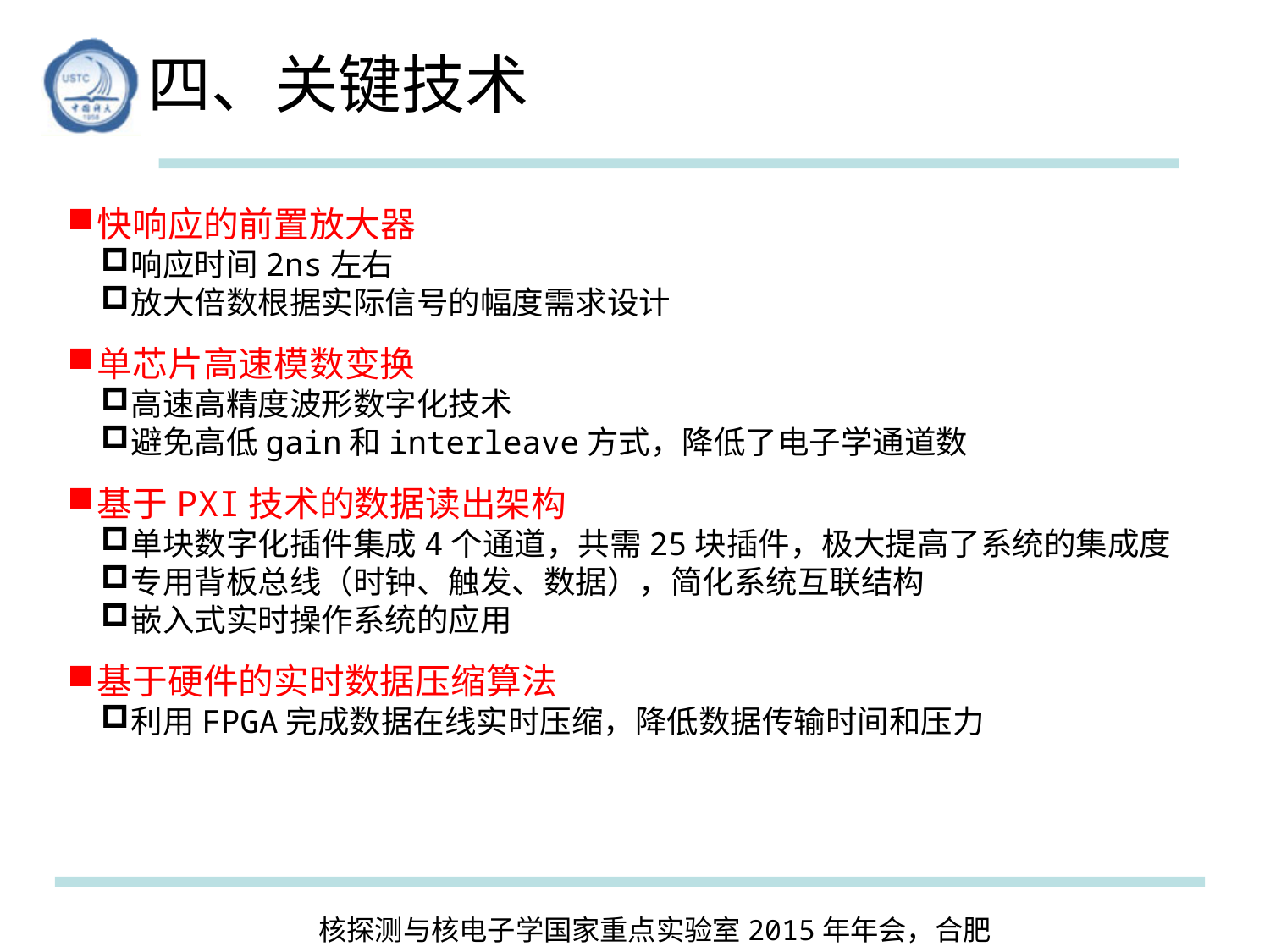

# 四、关键技术
快响应的前置放大器
响应时间2ns左右
放大倍数根据实际信号的幅度需求设计
单芯片高速模数变换
高速高精度波形数字化技术
避免高低gain和interleave方式，降低了电子学通道数
基于PXI技术的数据读出架构
单块数字化插件集成4个通道，共需25块插件，极大提高了系统的集成度
专用背板总线（时钟、触发、数据），简化系统互联结构
嵌入式实时操作系统的应用
基于硬件的实时数据压缩算法
利用FPGA完成数据在线实时压缩，降低数据传输时间和压力